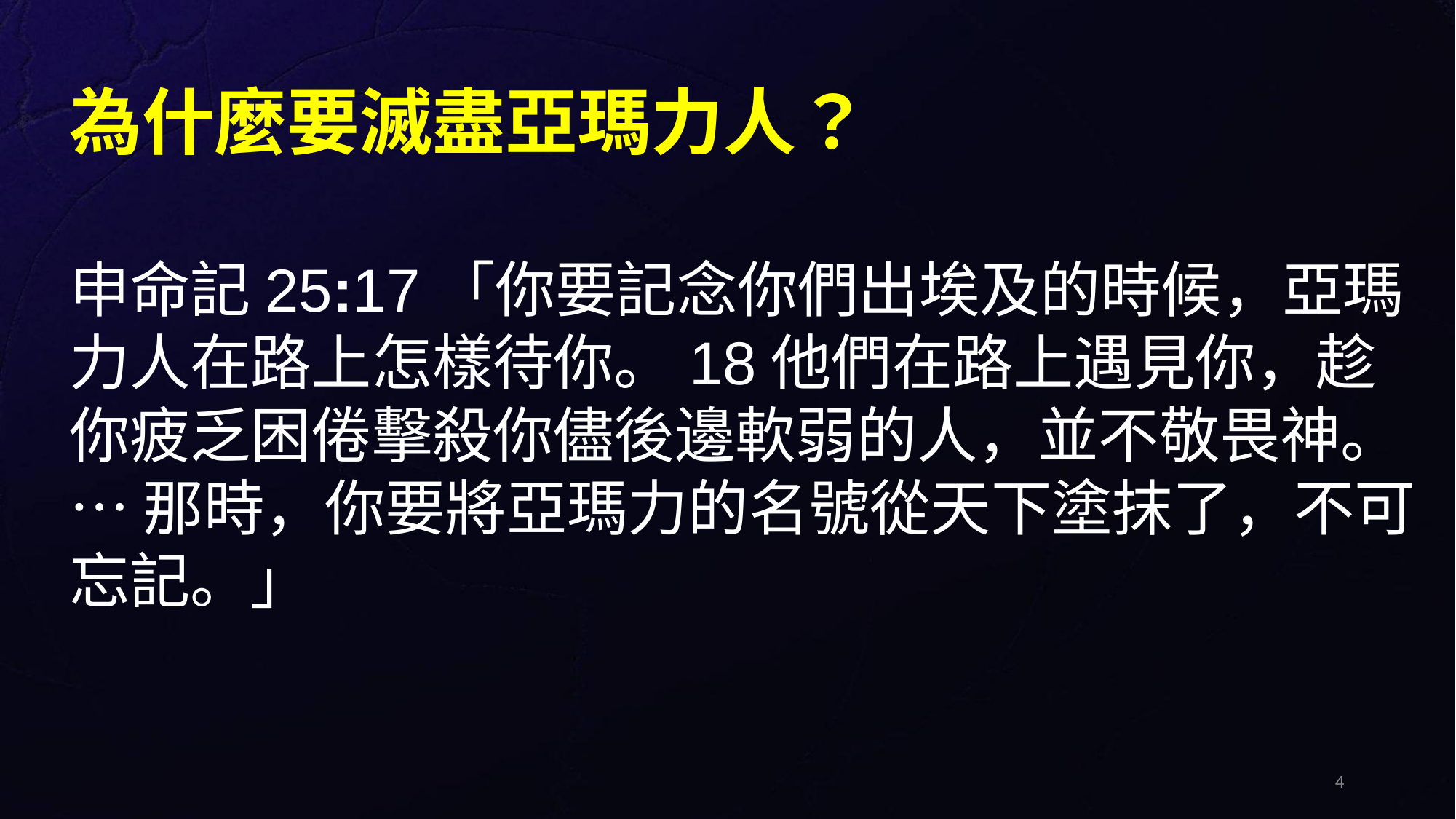

為什麼要滅盡亞瑪力人？

申命記25:17「你要記念你們出埃及的時候，亞瑪力人在路上怎樣待你。18他們在路上遇見你，趁你疲乏困倦擊殺你儘後邊軟弱的人，並不敬畏神。… 那時，你要將亞瑪力的名號從天下塗抹了，不可忘記。」

4